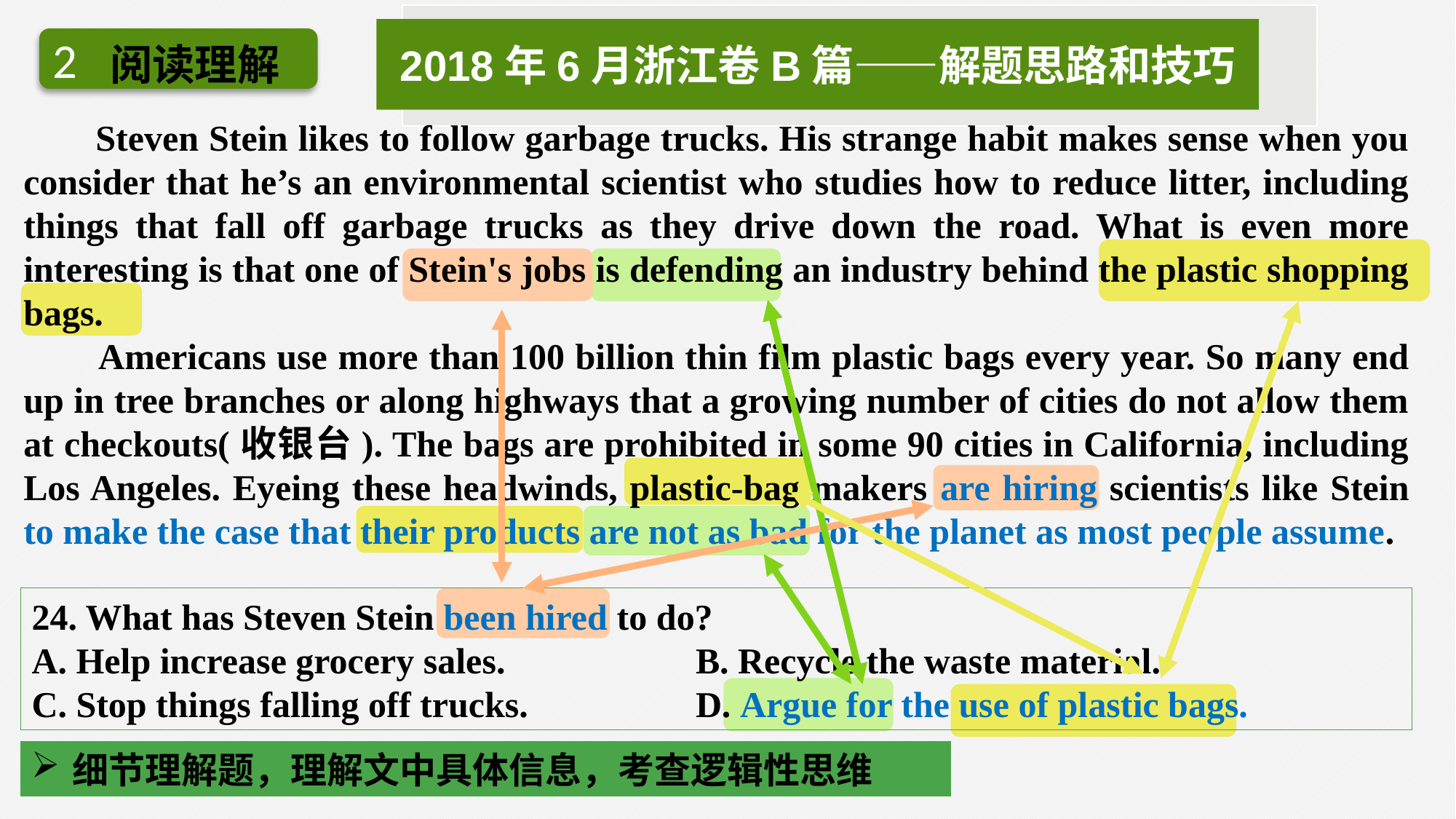

2018年6月浙江卷B篇——解题思路和技巧
2
阅读理解
       Steven Stein likes to follow garbage trucks. His strange habit makes sense when you consider that he’s an environmental scientist who studies how to reduce litter, including things that fall off garbage trucks as they drive down the road. What is even more interesting is that one of Stein's jobs is defending an industry behind the plastic shopping bags.
       Americans use more than 100 billion thin film plastic bags every year. So many end up in tree branches or along highways that a growing number of cities do not allow them at checkouts(收银台). The bags are prohibited in some 90 cities in California, including Los Angeles. Eyeing these headwinds, plastic-bag makers are hiring scientists like Stein to make the case that their products are not as bad for the planet as most people assume.

24. What has Steven Stein been hired to do?
A. Help increase grocery sales.              	 B. Recycle the waste material.
C. Stop things falling off trucks.           	 D. Argue for the use of plastic bags.

细节理解题，理解文中具体信息，考查逻辑性思维